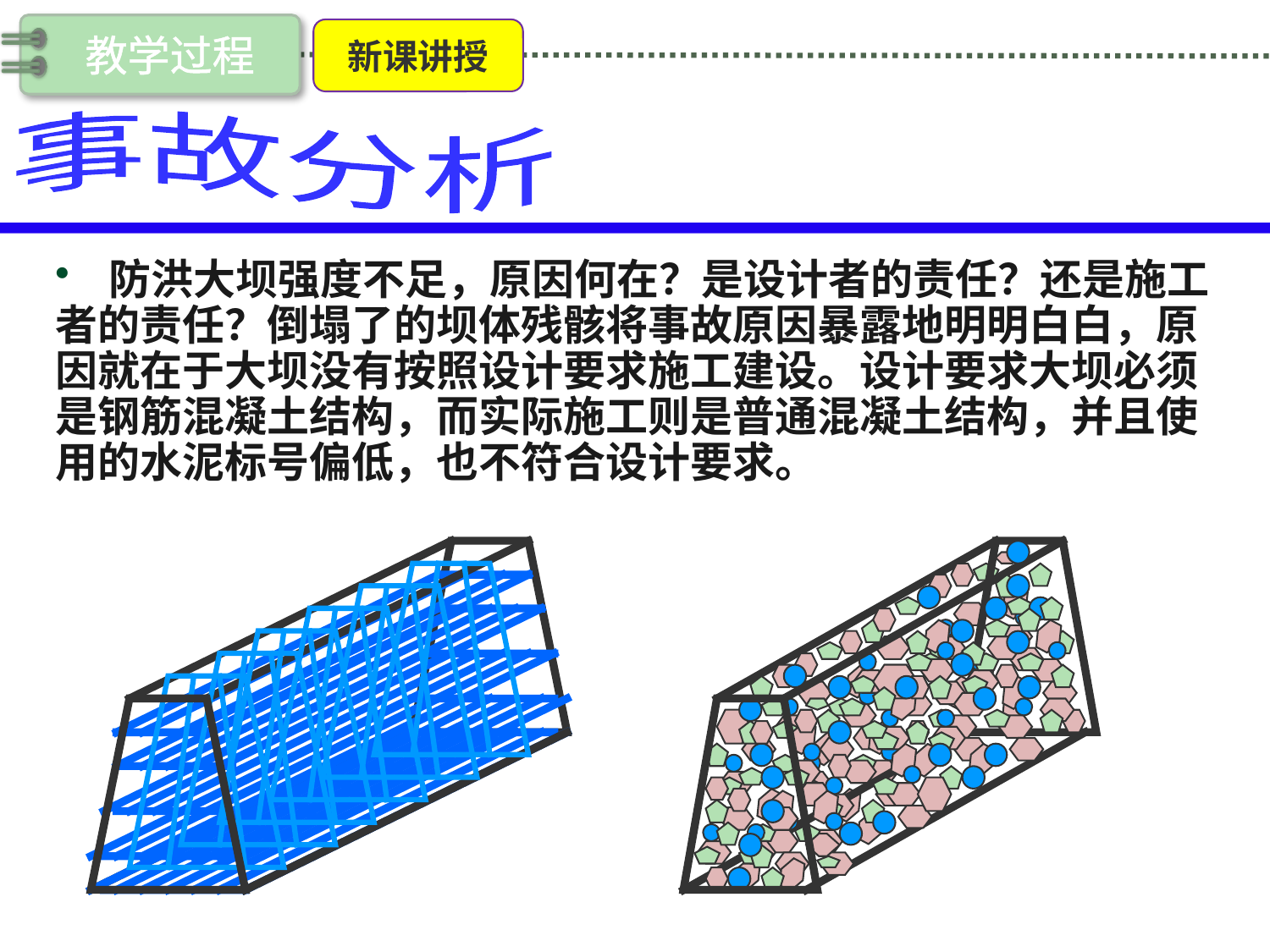

事故分析

   防洪大坝强度不足，原因何在？是设计者的责任？还是施工者的责任？倒塌了的坝体残骸将事故原因暴露地明明白白，原因就在于大坝没有按照设计要求施工建设。设计要求大坝必须是钢筋混凝土结构，而实际施工则是普通混凝土结构，并且使用的水泥标号偏低，也不符合设计要求。

13